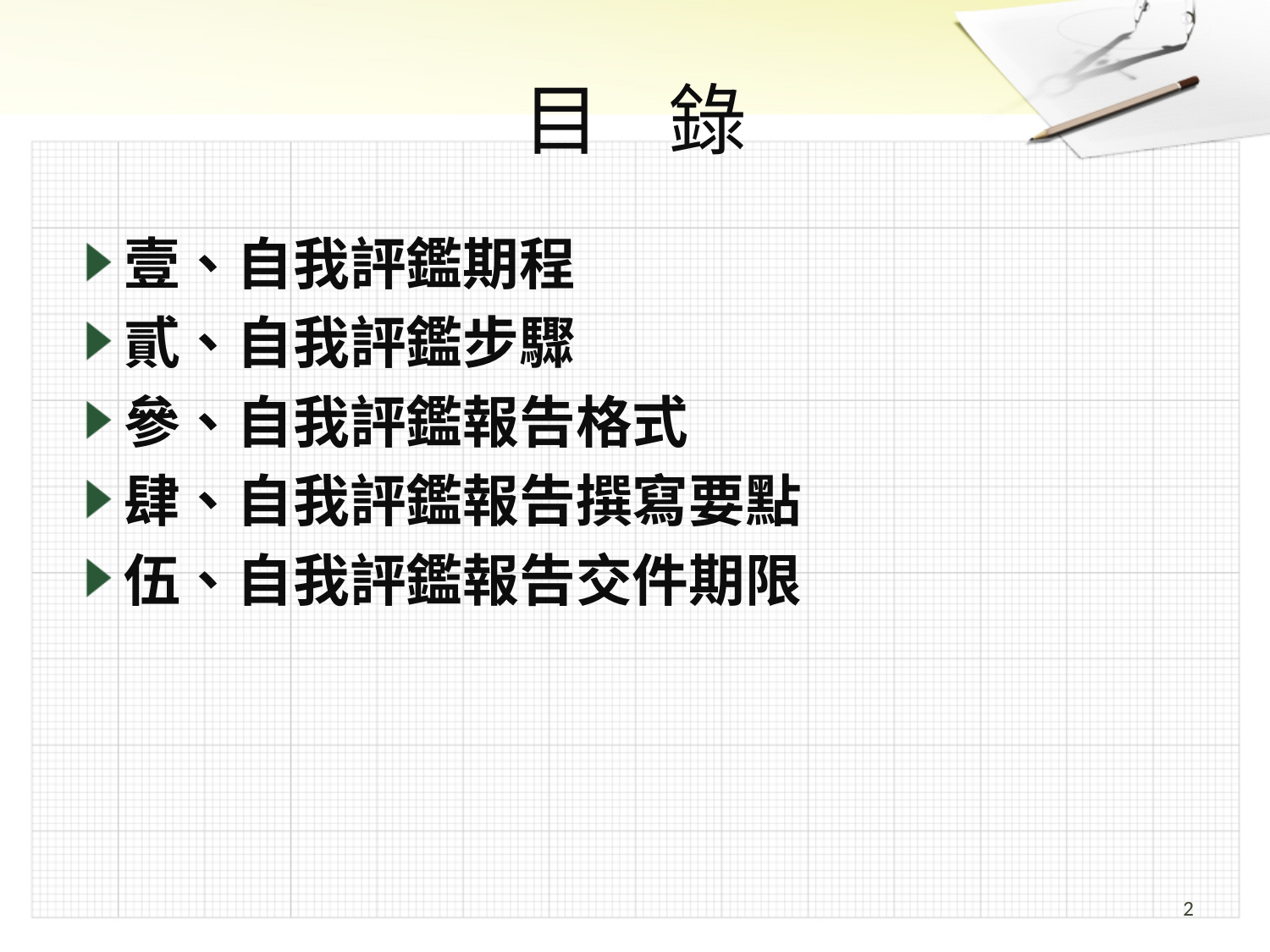

# 目    錄
壹、自我評鑑期程
貳、自我評鑑步驟
參、自我評鑑報告格式
肆、自我評鑑報告撰寫要點
伍、自我評鑑報告交件期限

2